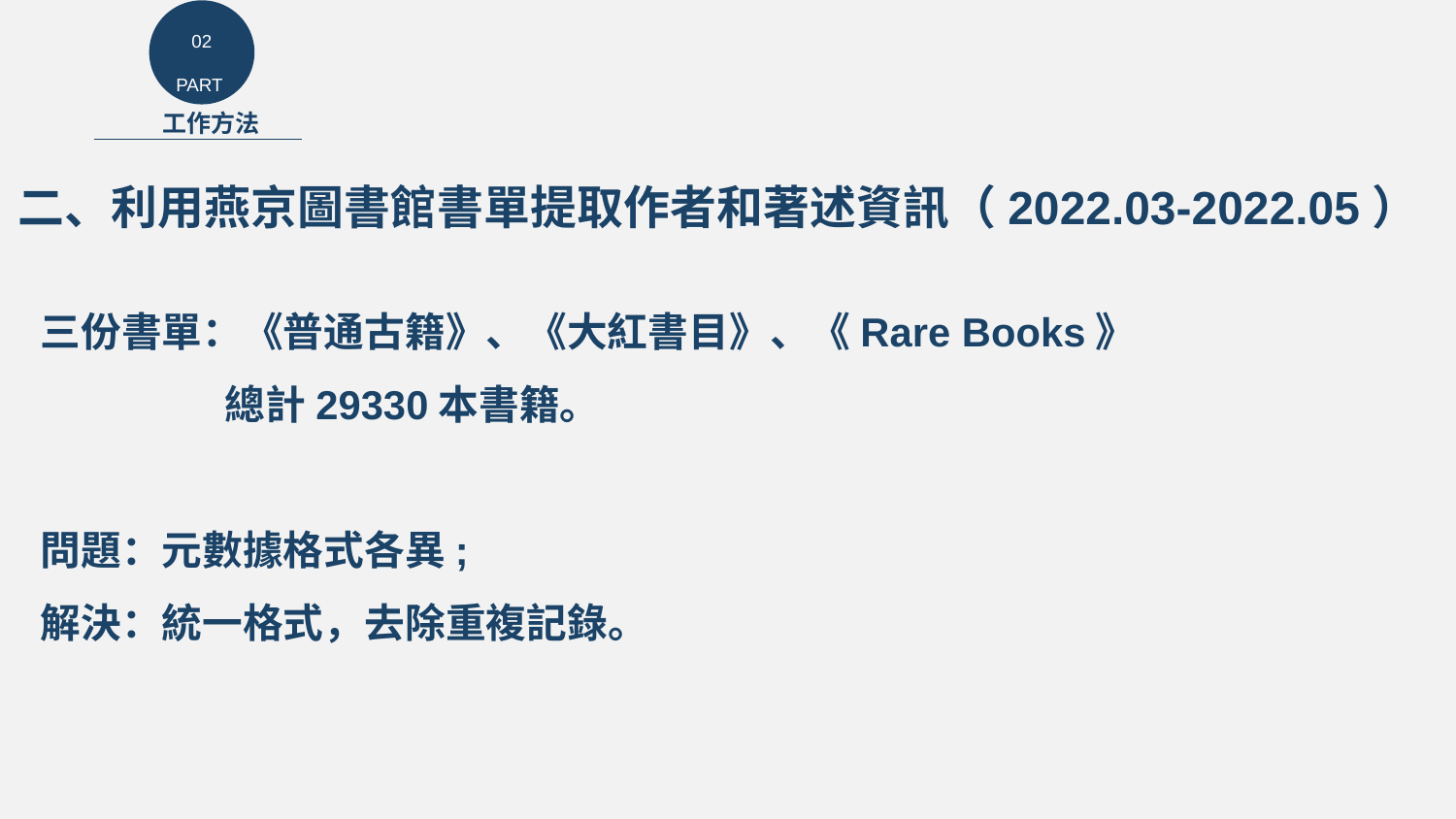

02
PART
工作方法
二、利用燕京圖書館書單提取作者和著述資訊（2022.03-2022.05）
三份書單：《普通古籍》、《大紅書目》、《Rare Books》
                   總計29330本書籍。

問題：元數據格式各異;
解決：統一格式，去除重複記錄。